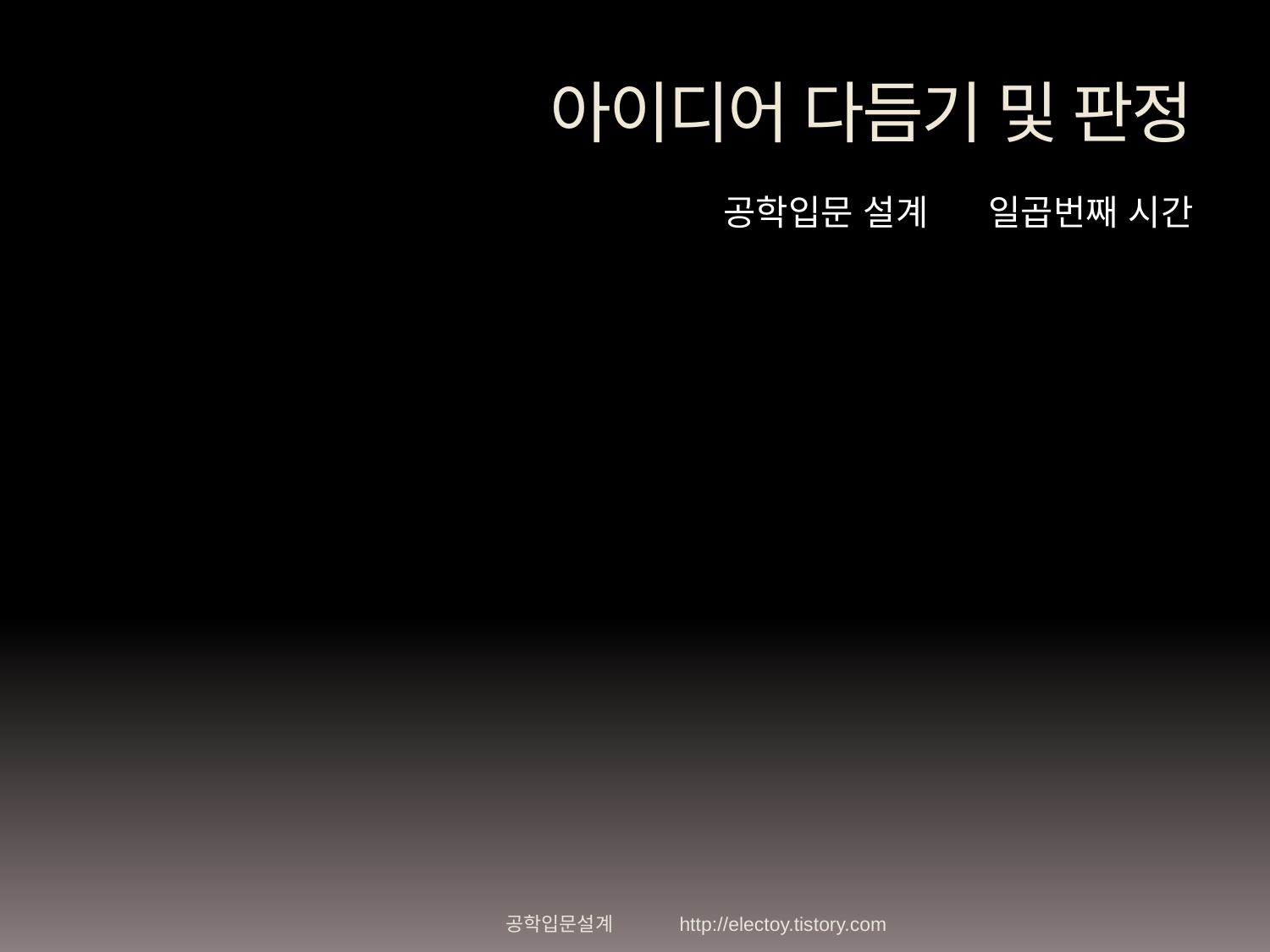

# 아이디어 다듬기 및 판정
공학입문 설계      일곱번째 시간
공학입문설계          http://electoy.tistory.com